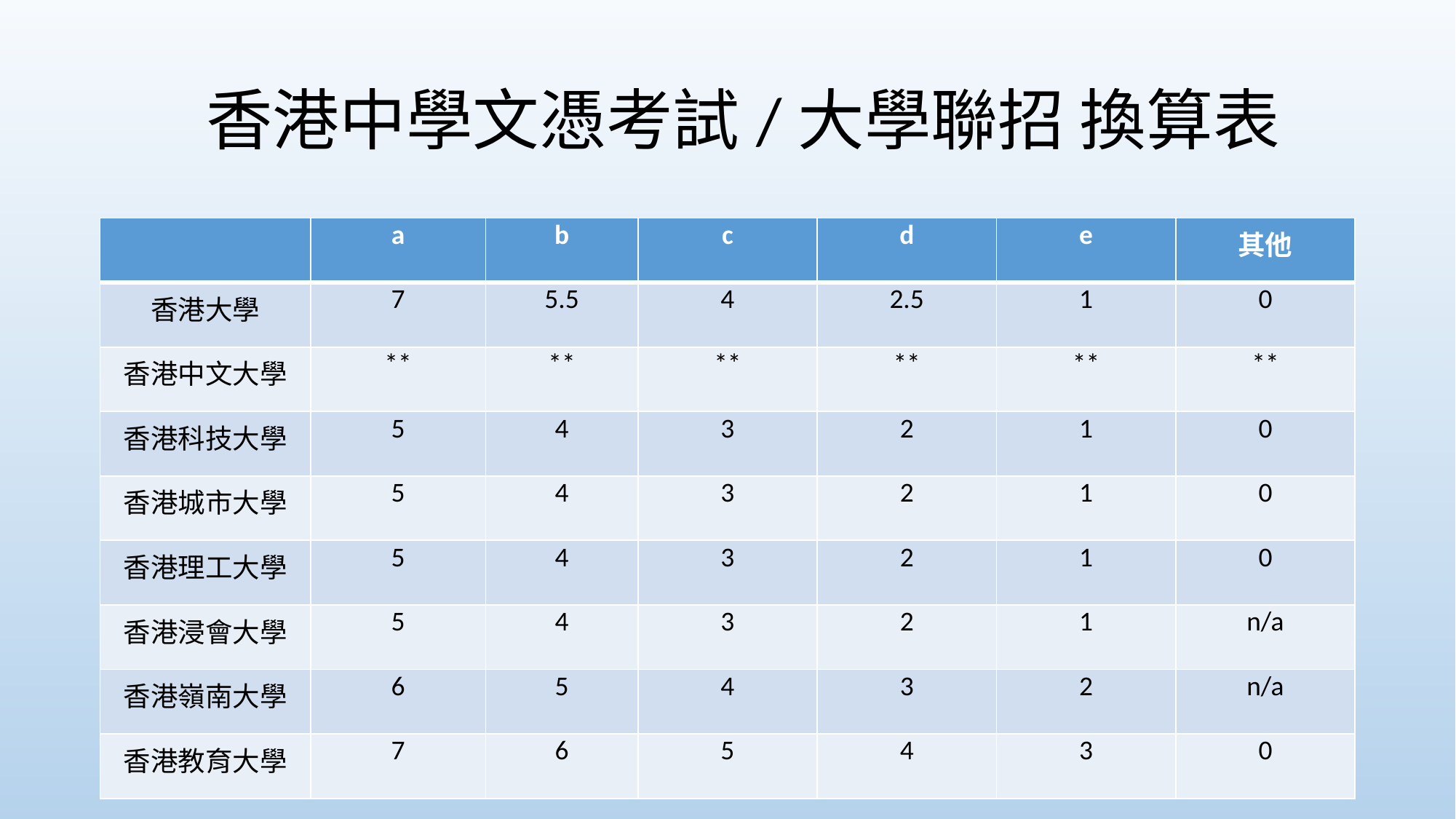

# 香港中學文憑考試/大學聯招 換算表
|  | a | b | c | d | e | 其他 |
| --- | --- | --- | --- | --- | --- | --- |
| 香港大學 | 7 | 5.5 | 4 | 2.5 | 1 | 0 |
| 香港中文大學 | \*\* | \*\* | \*\* | \*\* | \*\* | \*\* |
| 香港科技大學 | 5 | 4 | 3 | 2 | 1 | 0 |
| 香港城市大學 | 5 | 4 | 3 | 2 | 1 | 0 |
| 香港理工大學 | 5 | 4 | 3 | 2 | 1 | 0 |
| 香港浸會大學 | 5 | 4 | 3 | 2 | 1 | n/a |
| 香港嶺南大學 | 6 | 5 | 4 | 3 | 2 | n/a |
| 香港教育大學 | 7 | 6 | 5 | 4 | 3 | 0 |